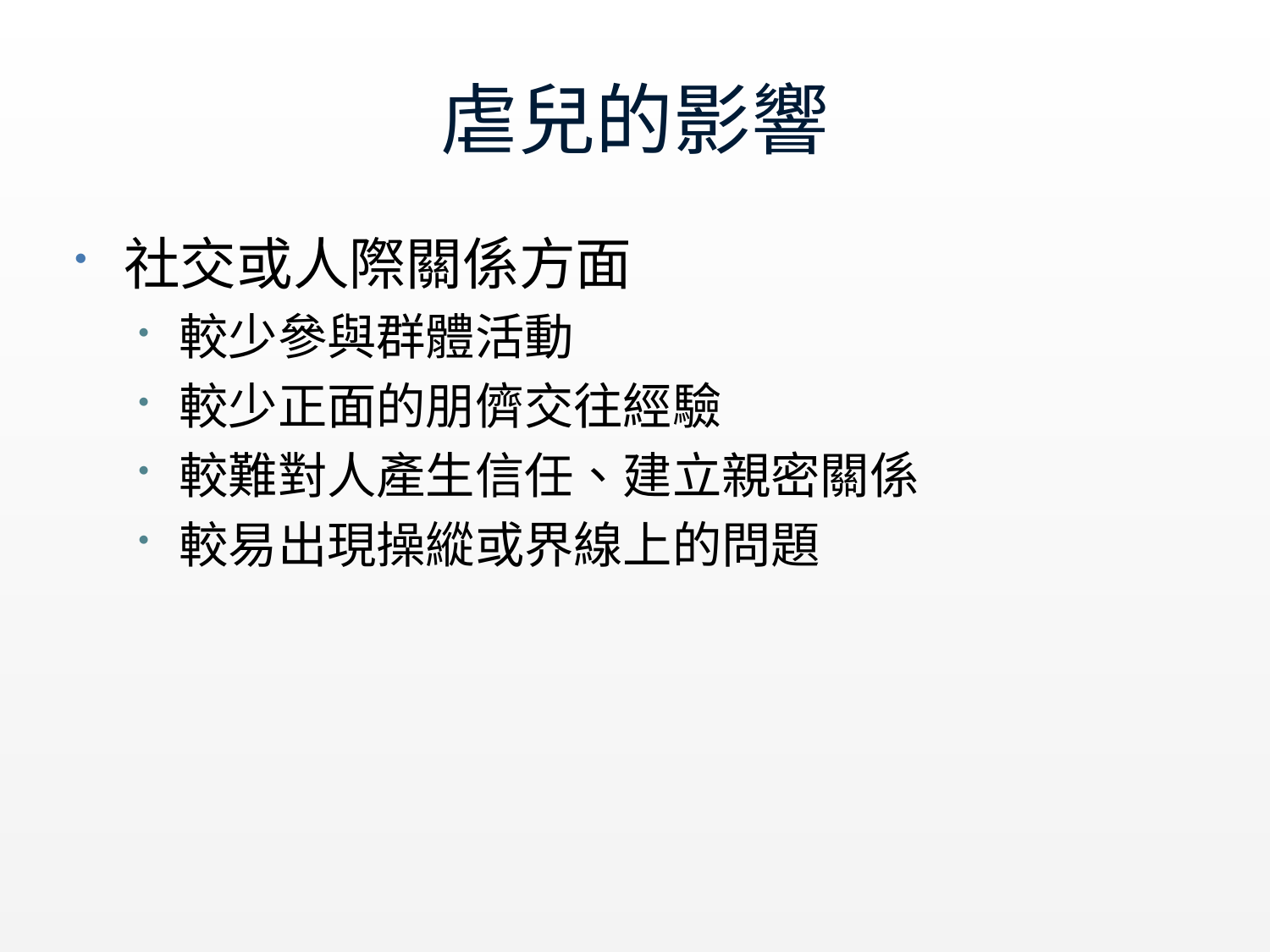

# 虐兒的影響
社交或人際關係方面
較少參與群體活動
較少正面的朋儕交往經驗
較難對人產生信任、建立親密關係
較易出現操縱或界線上的問題
kindylam/cp/swd
19